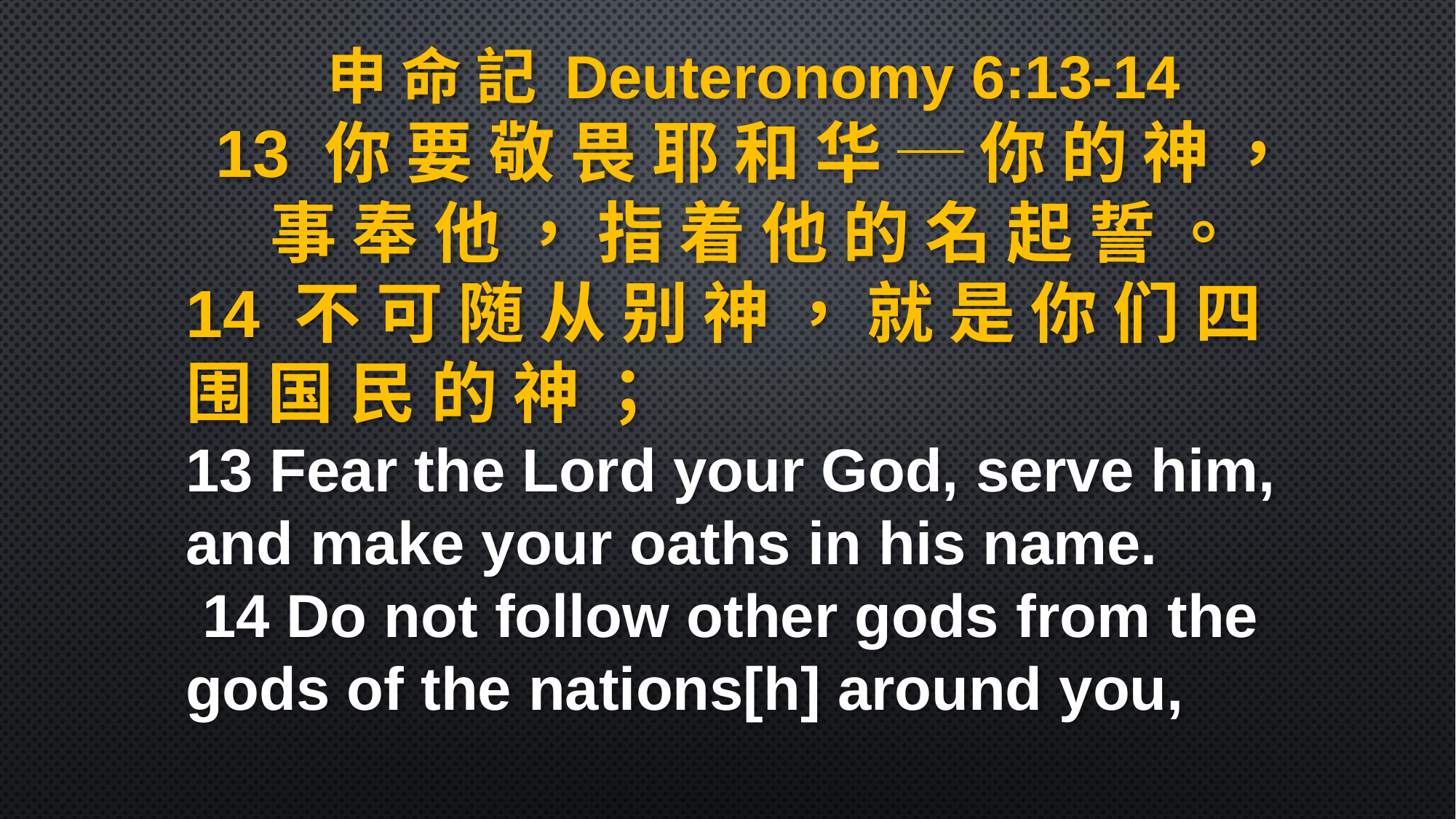

申 命 記 Deuteronomy 6:13-14
13 你 要 敬 畏 耶 和 华 ─ 你 的 神 ， 事 奉 他 ， 指 着 他 的 名 起 誓 。
14 不 可 随 从 别 神 ， 就 是 你 们 四 围 国 民 的 神 ；
13 Fear the Lord your God, serve him, and make your oaths in his name.
 14 Do not follow other gods from the gods of the nations[h] around you,